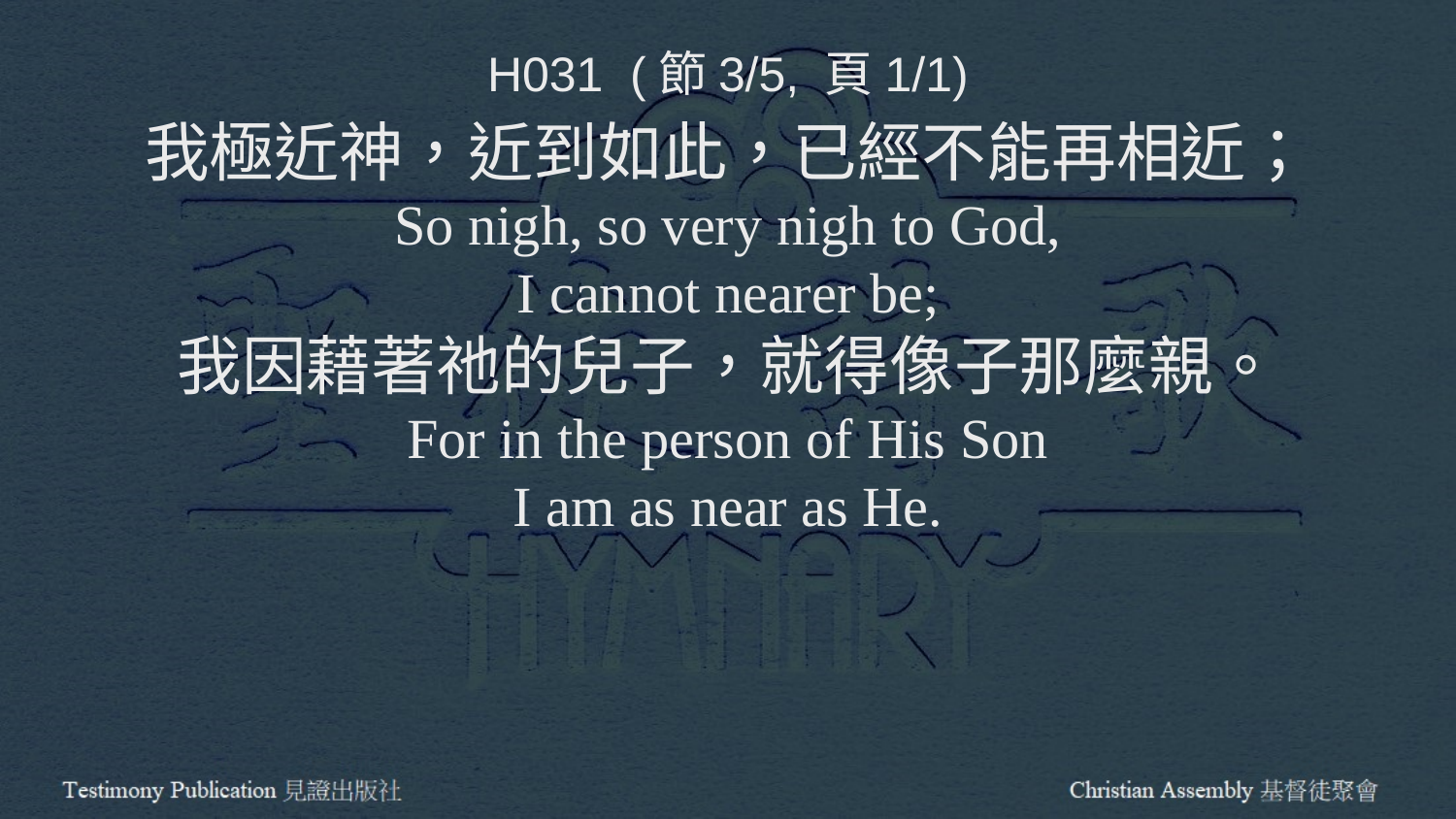

H031  (節3/5, 頁1/1)
我極近神，近到如此，已經不能再相近；
So nigh, so very nigh to God,
I cannot nearer be;
我因藉著祂的兒子，就得像子那麼親。
For in the person of His Son
I am as near as He.